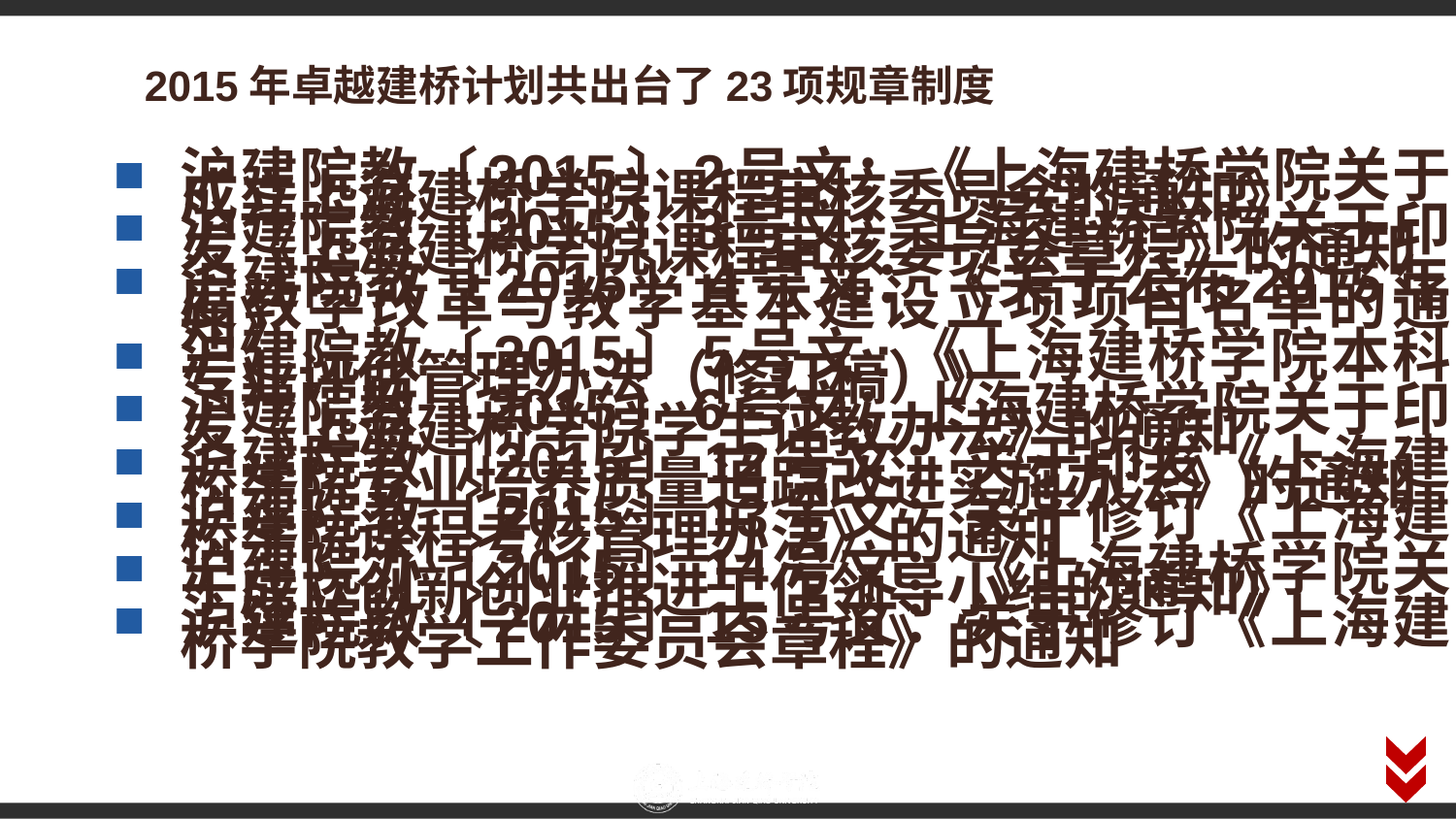

2015年卓越建桥计划共出台了23项规章制度
沪建院教〔2015〕2号文：《上海建桥学院关于成立上海建桥学院课程审核委员会的通知》
沪建院教〔2015〕3号文：上海建桥学院关于印发《上海建桥学院课程审核委员会章程》的通知
沪建院教〔2015〕4号文：《关于公布2015年度教学改革与教学基本建设立项项目名单的通知》
沪建院教〔2015〕5号文:《上海建桥学院本科专业评估管理办法（修订稿）》
沪建院教〔2015〕6号文：上海建桥学院关于印发《上海建桥学院学生评教办法》的通知
沪建院教〔2015〕12号文：关于印发《上海建桥学院专业培养质量追踪改进实施办法》的通知
沪建院教〔2015〕13号文：关于修订《上海建桥学院课程考核管理办法》的通知
沪建院办〔2015〕14号文：《上海建桥学院关于成立创新创业推进工作领导小组的通知》
沪建院教〔2015〕15号文：关于修订《上海建桥学院教学工作委员会章程》的通知